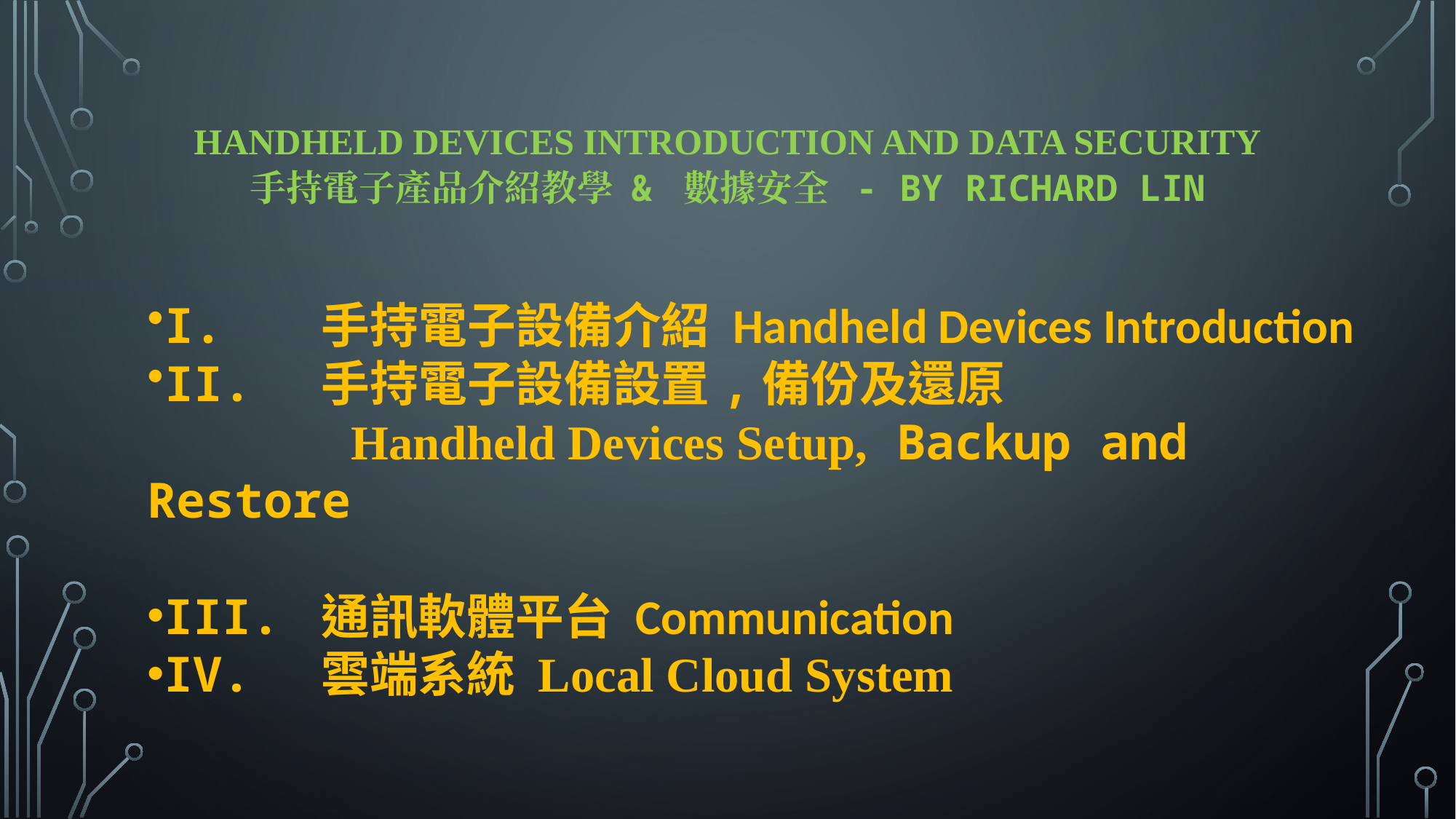

# Handheld Devices Introduction and Data Security 手持電子產品介紹教學 & 數據安全  - By Richard Lin
I.   手持電子設備介紹 Handheld Devices Introduction
II.  手持電子設備設置,備份及還原
       Handheld Devices Setup, Backup and Restore

III. 通訊軟體平台 Communication
IV.  雲端系統 Local Cloud System